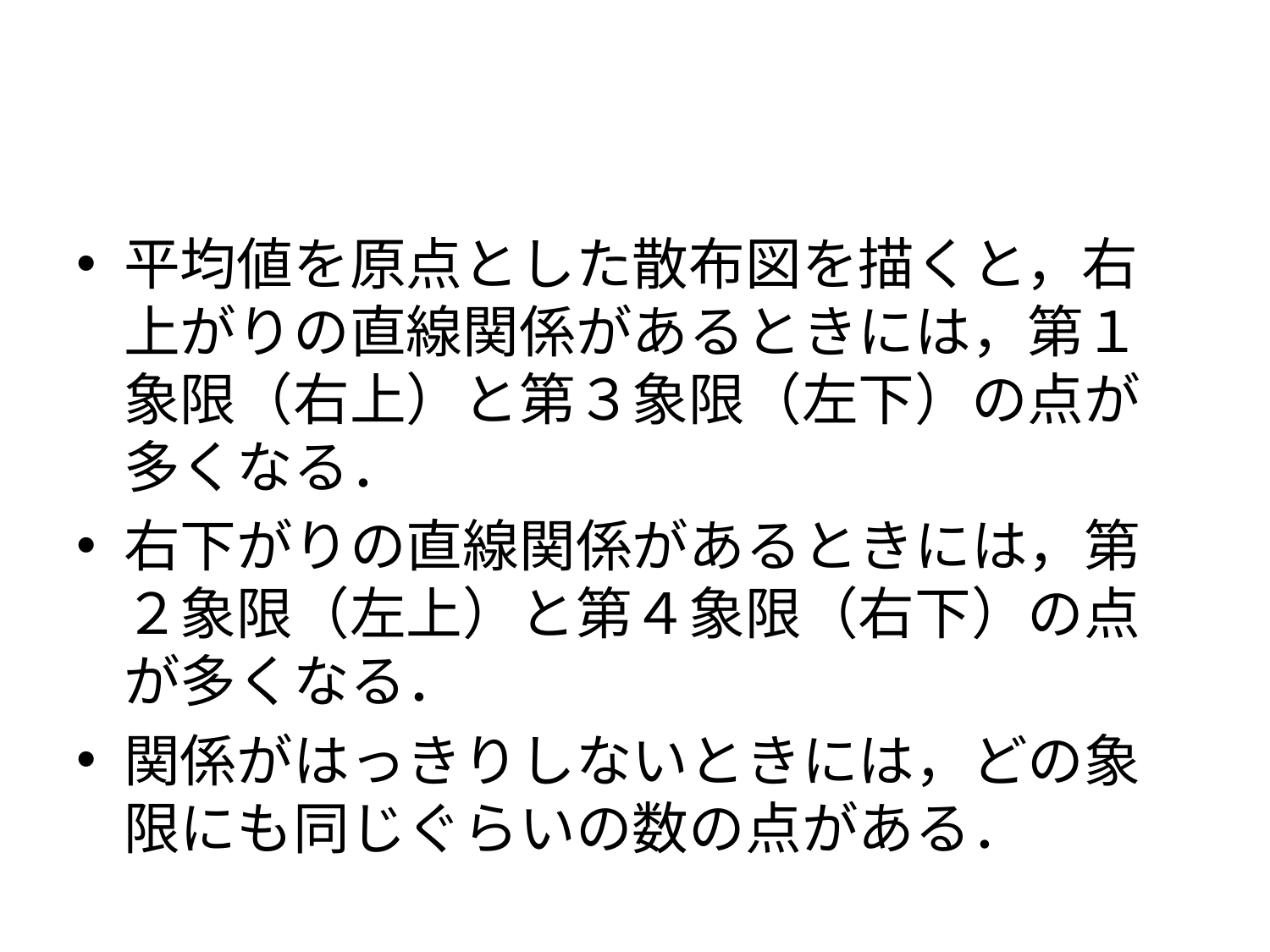

#
平均値を原点とした散布図を描くと，右上がりの直線関係があるときには，第１象限（右上）と第３象限（左下）の点が多くなる．
右下がりの直線関係があるときには，第２象限（左上）と第４象限（右下）の点が多くなる．
関係がはっきりしないときには，どの象限にも同じぐらいの数の点がある．